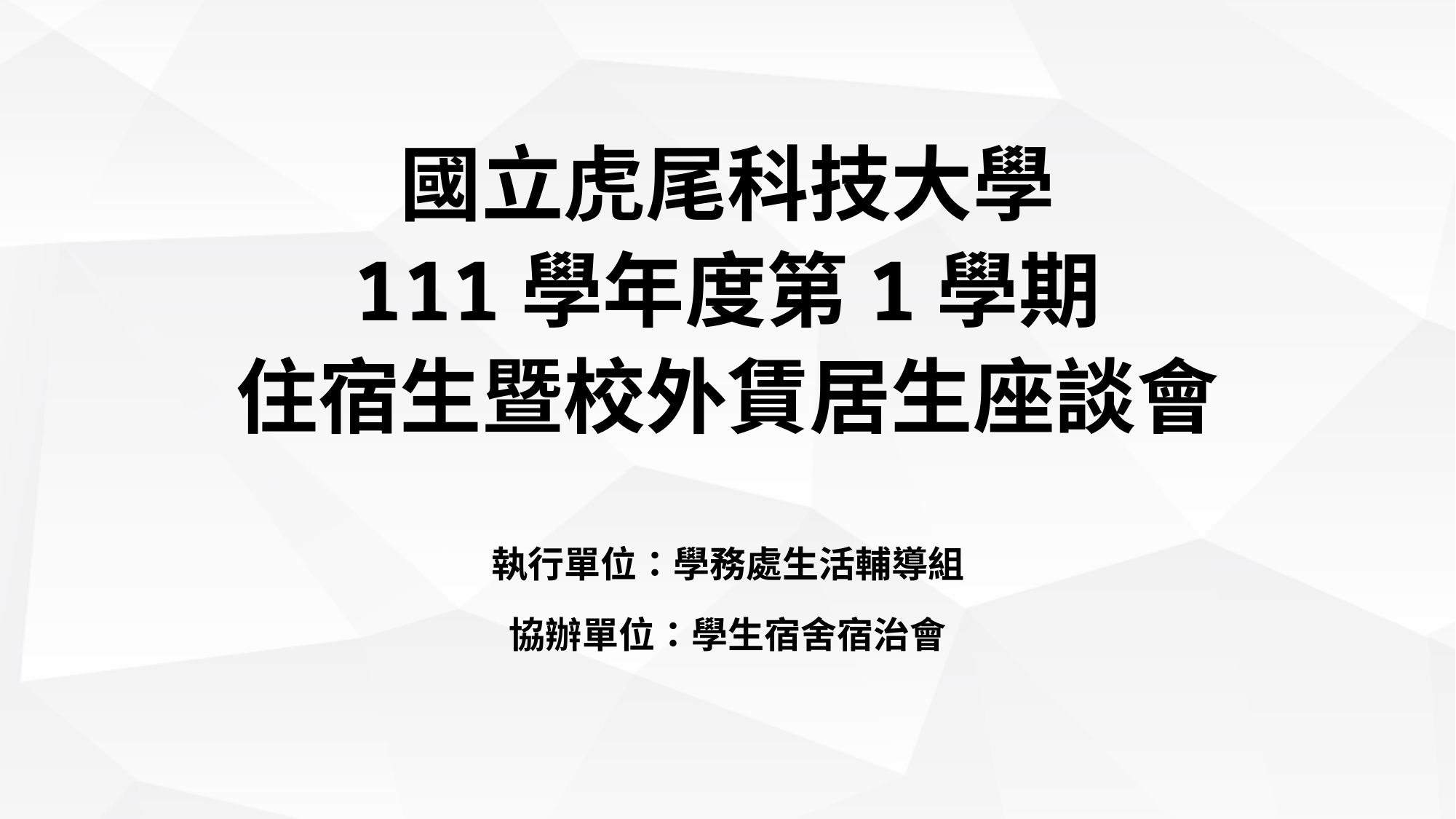

國立虎尾科技大學
111學年度第1學期
住宿生暨校外賃居生座談會

執行單位：學務處生活輔導組
協辦單位：學生宿舍宿治會